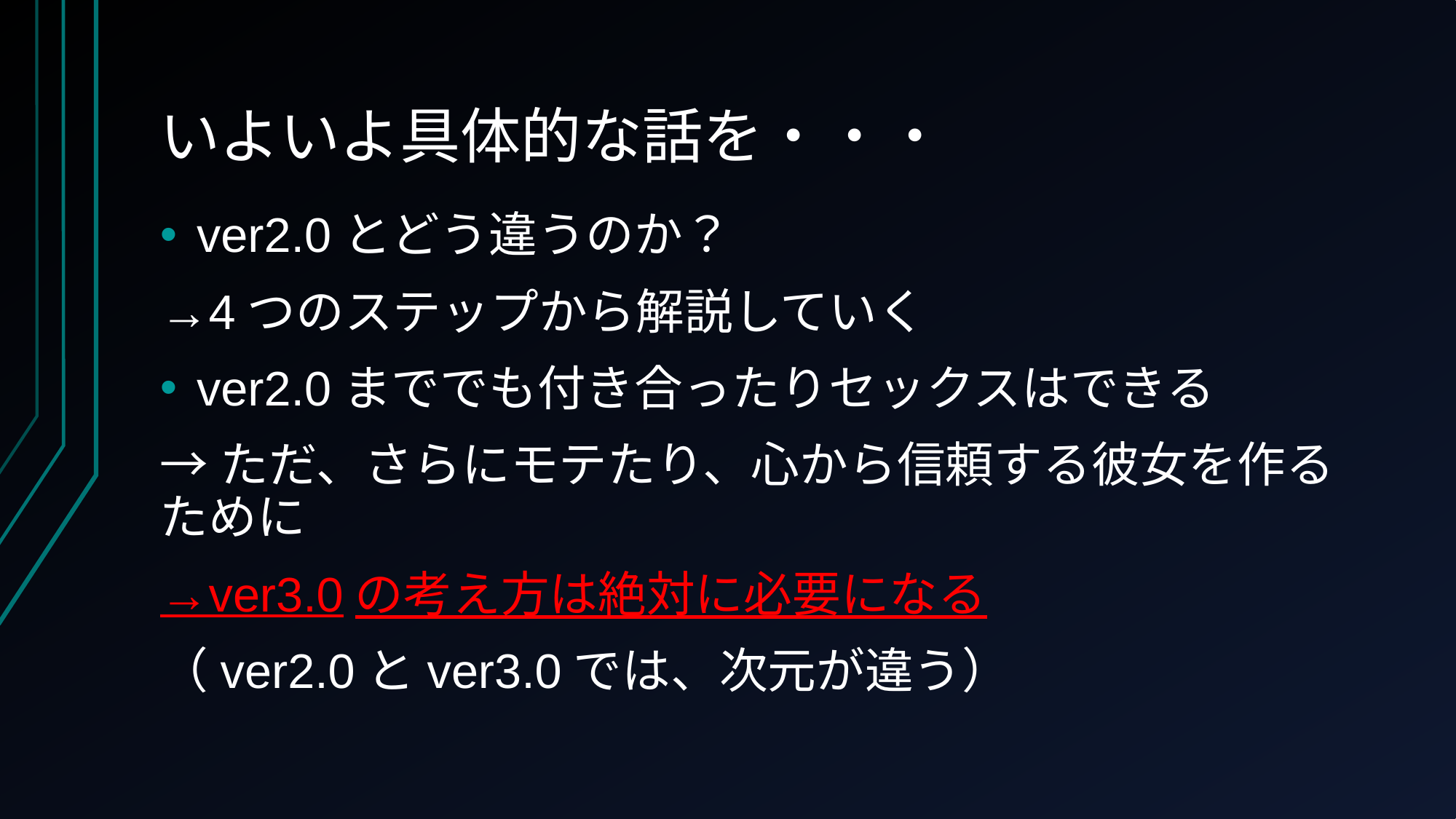

# いよいよ具体的な話を・・・
ver2.0とどう違うのか？
→4つのステップから解説していく
ver2.0まででも付き合ったりセックスはできる
→ただ、さらにモテたり、心から信頼する彼女を作るために
→ver3.0の考え方は絶対に必要になる
（ver2.0とver3.0では、次元が違う）